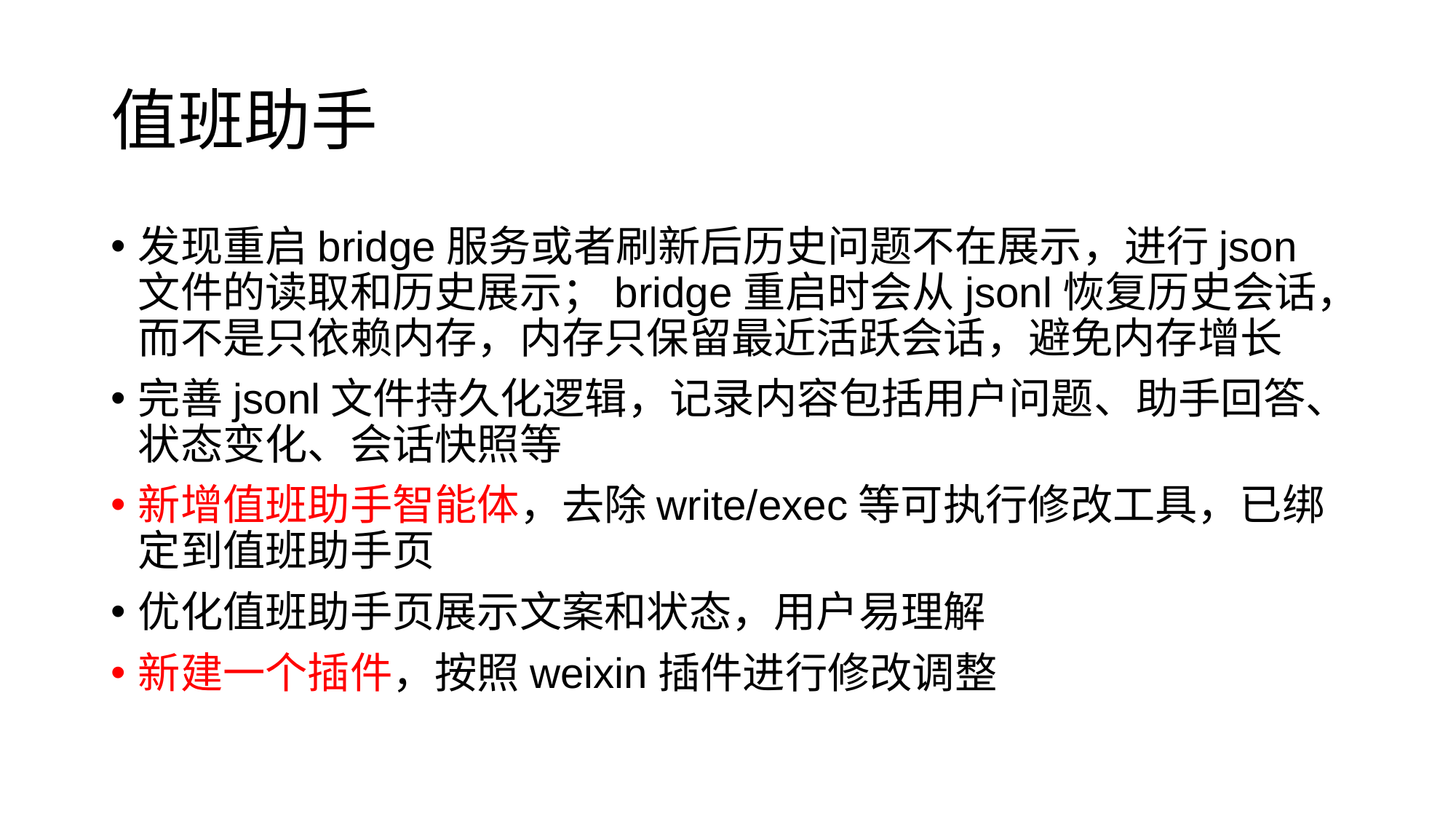

# 值班助手
发现重启bridge服务或者刷新后历史问题不在展示，进行json文件的读取和历史展示；bridge重启时会从jsonl恢复历史会话，而不是只依赖内存，内存只保留最近活跃会话，避免内存增长
完善jsonl文件持久化逻辑，记录内容包括用户问题、助手回答、状态变化、会话快照等
新增值班助手智能体，去除write/exec等可执行修改工具，已绑定到值班助手页
优化值班助手页展示文案和状态，用户易理解
新建一个插件，按照weixin插件进行修改调整